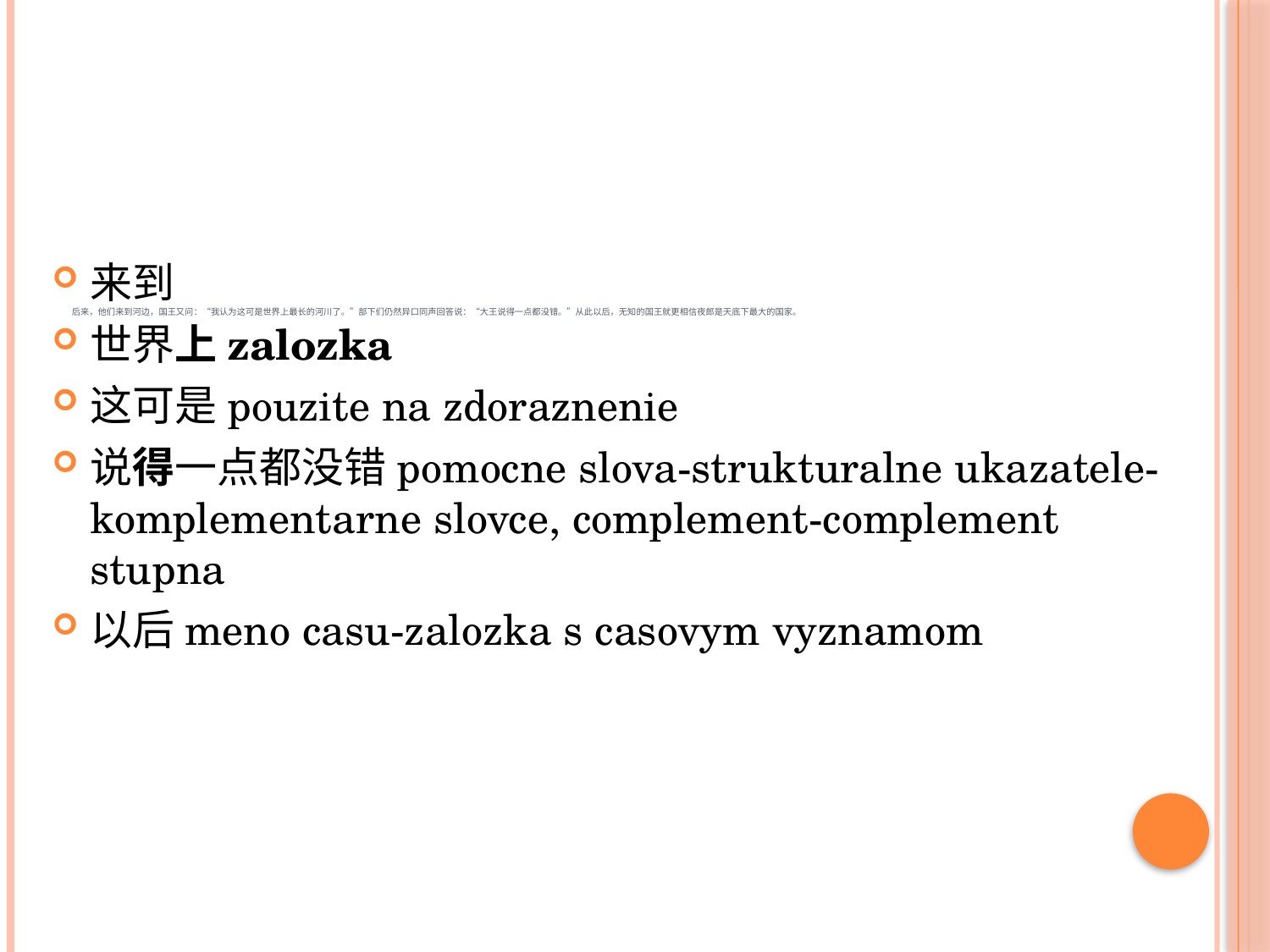

来到
世界上zalozka
这可是pouzite na zdoraznenie
说得一点都没错pomocne slova-strukturalne ukazatele-komplementarne slovce, complement-complement stupna
以后meno casu-zalozka s casovym vyznamom
# 后来，他们来到河边，国王又问：“我认为这可是世界上最长的河川了。”部下们仍然异口同声回答说：“大王说得一点都没错。”从此以后，无知的国王就更相信夜郎是天底下最大的国家。